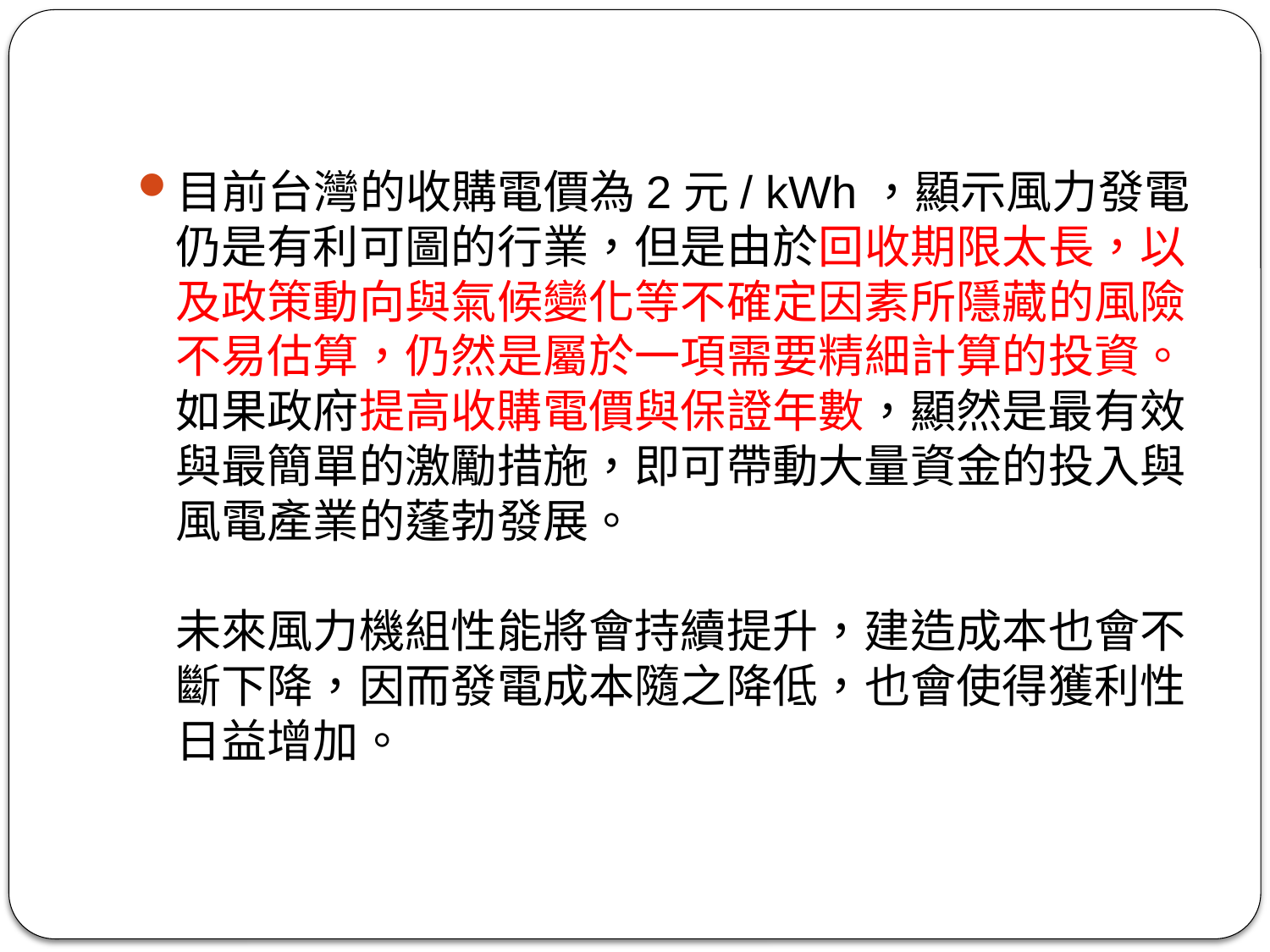

目前台灣的收購電價為2元/ kWh，顯示風力發電仍是有利可圖的行業，但是由於回收期限太長，以及政策動向與氣候變化等不確定因素所隱藏的風險不易估算，仍然是屬於一項需要精細計算的投資。如果政府提高收購電價與保證年數，顯然是最有效與最簡單的激勵措施，即可帶動大量資金的投入與風電產業的蓬勃發展。
未來風力機組性能將會持續提升，建造成本也會不斷下降，因而發電成本隨之降低，也會使得獲利性日益增加。